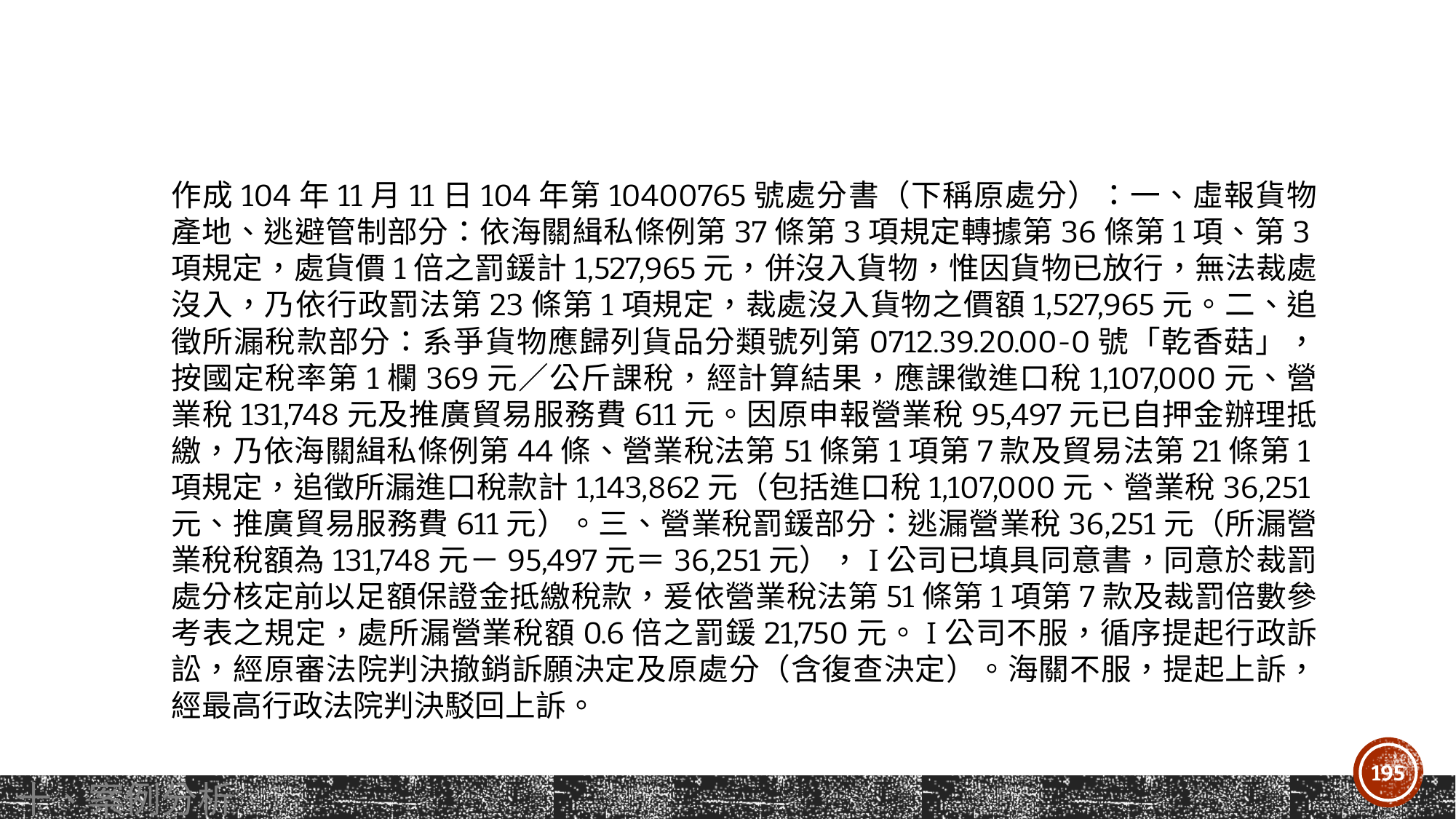

#
作成104年11月11日104年第10400765號處分書（下稱原處分）：一、虛報貨物產地、逃避管制部分：依海關緝私條例第37條第3項規定轉據第36條第1項、第3項規定，處貨價1倍之罰鍰計1,527,965元，併沒入貨物，惟因貨物已放行，無法裁處沒入，乃依行政罰法第23條第1項規定，裁處沒入貨物之價額1,527,965元。二、追徵所漏稅款部分：系爭貨物應歸列貨品分類號列第0712.39.20.00-0號「乾香菇」，按國定稅率第1欄369元／公斤課稅，經計算結果，應課徵進口稅1,107,000元、營業稅131,748元及推廣貿易服務費611元。因原申報營業稅95,497元已自押金辦理抵繳，乃依海關緝私條例第44條、營業稅法第51條第1項第7款及貿易法第21條第1項規定，追徵所漏進口稅款計1,143,862元（包括進口稅1,107,000元、營業稅36,251元、推廣貿易服務費611元）。三、營業稅罰鍰部分：逃漏營業稅36,251元（所漏營業稅稅額為131,748元－95,497元＝36,251元），I公司已填具同意書，同意於裁罰處分核定前以足額保證金抵繳稅款，爰依營業稅法第51條第1項第7款及裁罰倍數參考表之規定，處所漏營業稅額0.6倍之罰鍰21,750元。I公司不服，循序提起行政訴訟，經原審法院判決撤銷訴願決定及原處分（含復查決定）。海關不服，提起上訴，經最高行政法院判決駁回上訴。
195